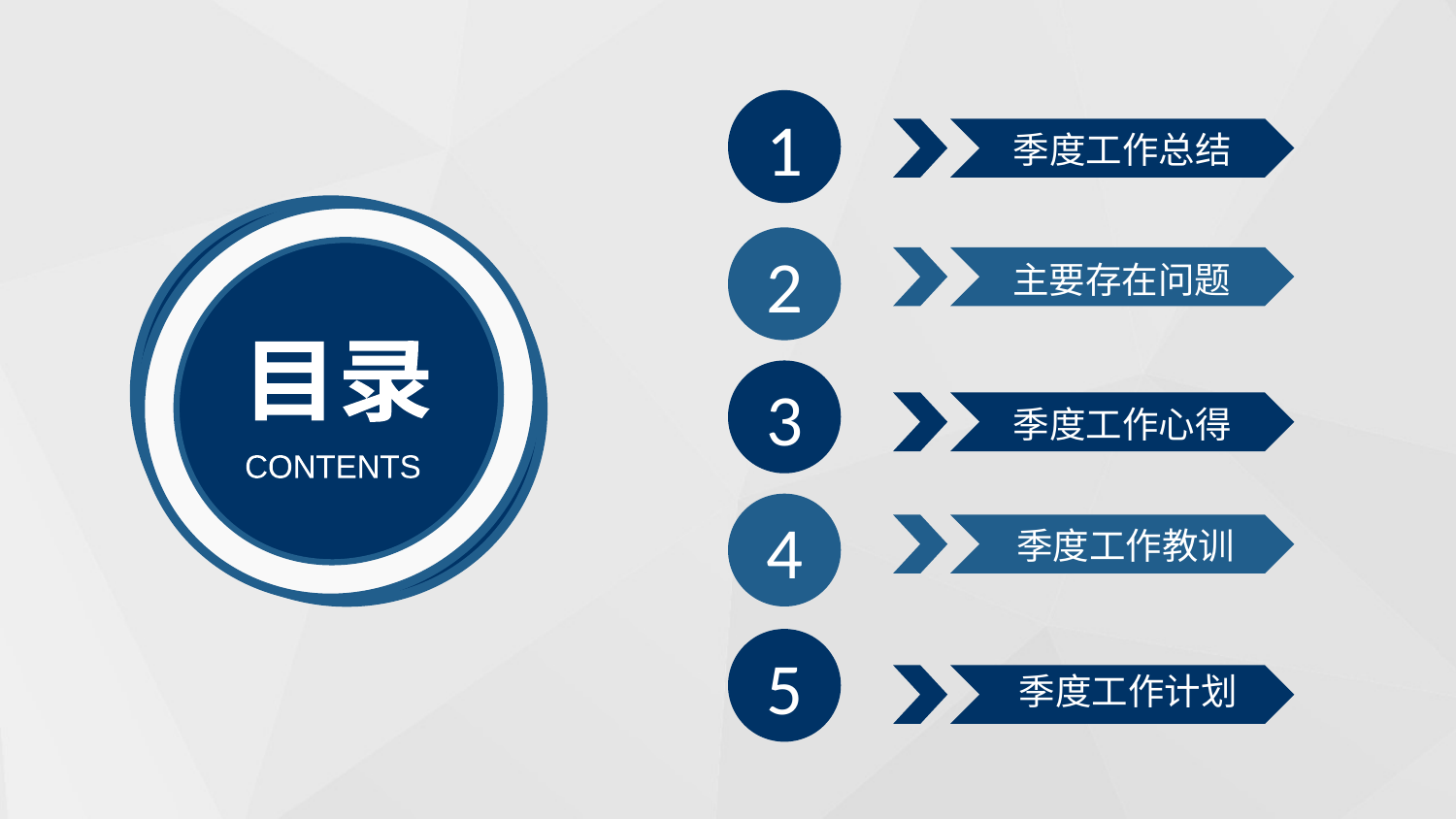

1

季度工作总结

2

主要存在问题
目录
3

季度工作心得
CONTENTS
4

季度工作教训

5
季度工作计划